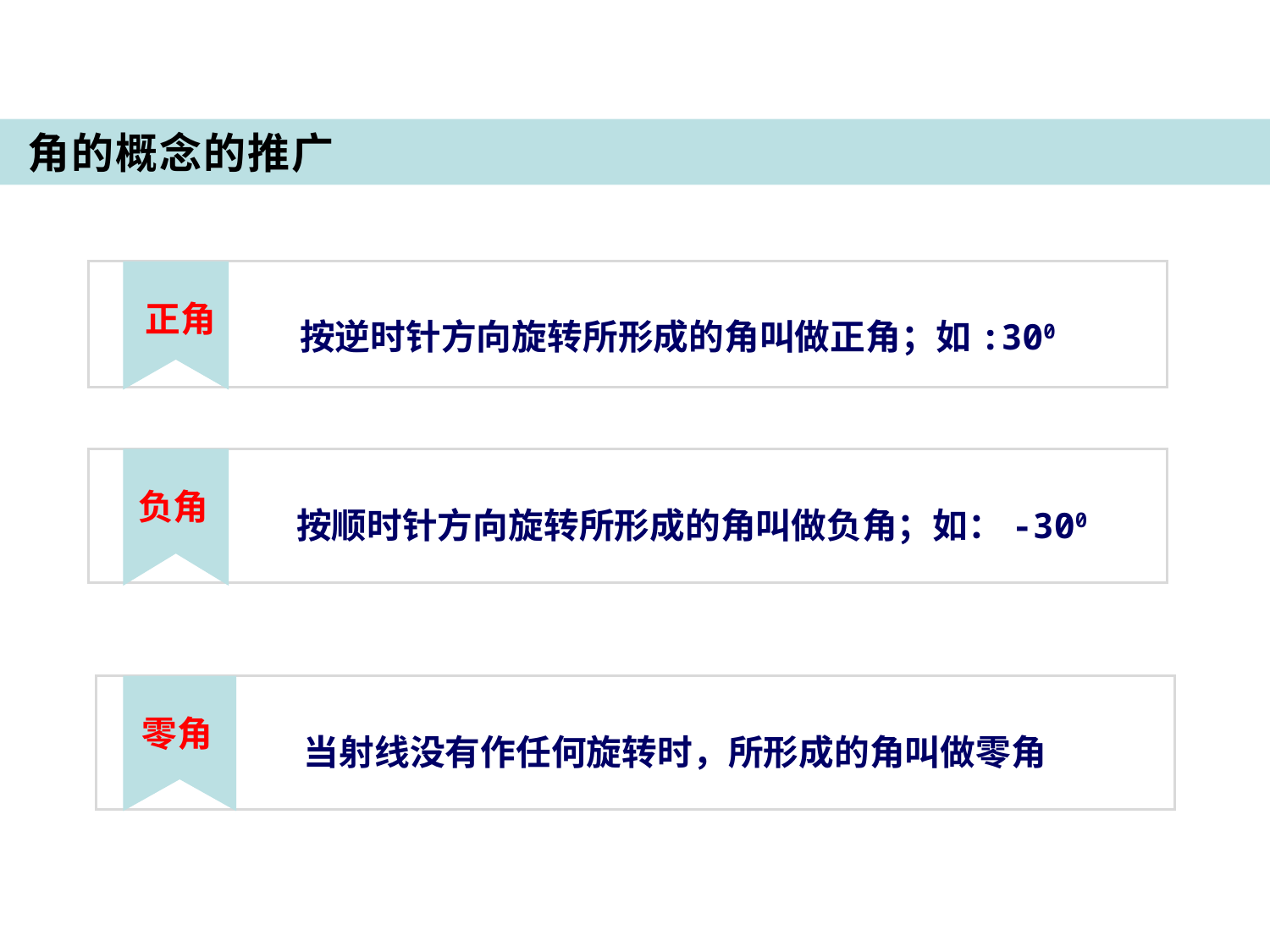

角的概念的推广

正角
按逆时针方向旋转所形成的角叫做正角；如:300

按顺时针方向旋转所形成的角叫做负角；如：-300
负角

当射线没有作任何旋转时，所形成的角叫做零角
零角